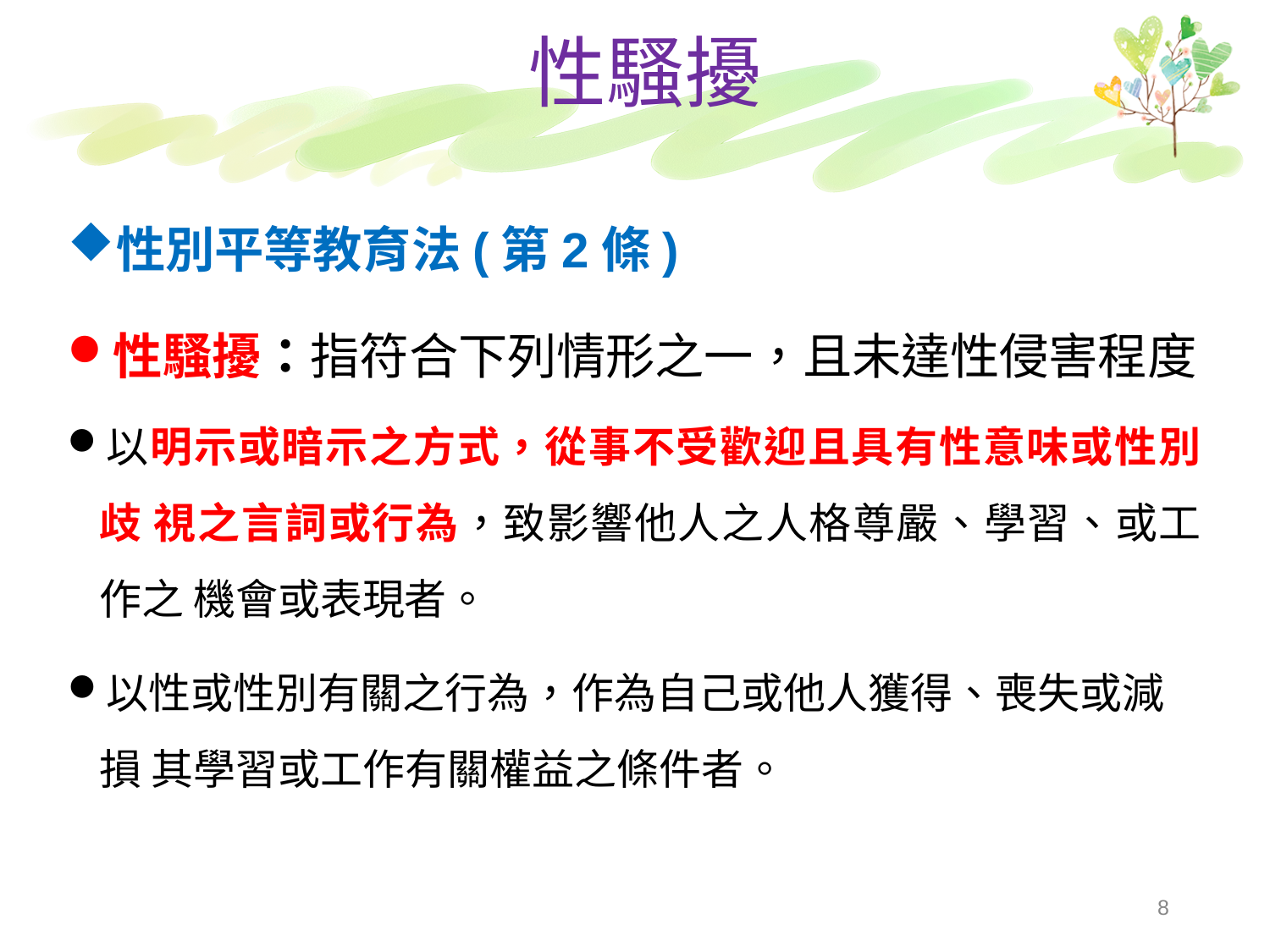

# 性騷擾
性別平等教育法(第2條)
性騷擾：指符合下列情形之一，且未達性侵害程度
以明示或暗示之方式，從事不受歡迎且具有性意味或性別歧 視之言詞或行為，致影響他人之人格尊嚴、學習、或工作之 機會或表現者。
以性或性別有關之行為，作為自己或他人獲得、喪失或減損 其學習或工作有關權益之條件者。
8